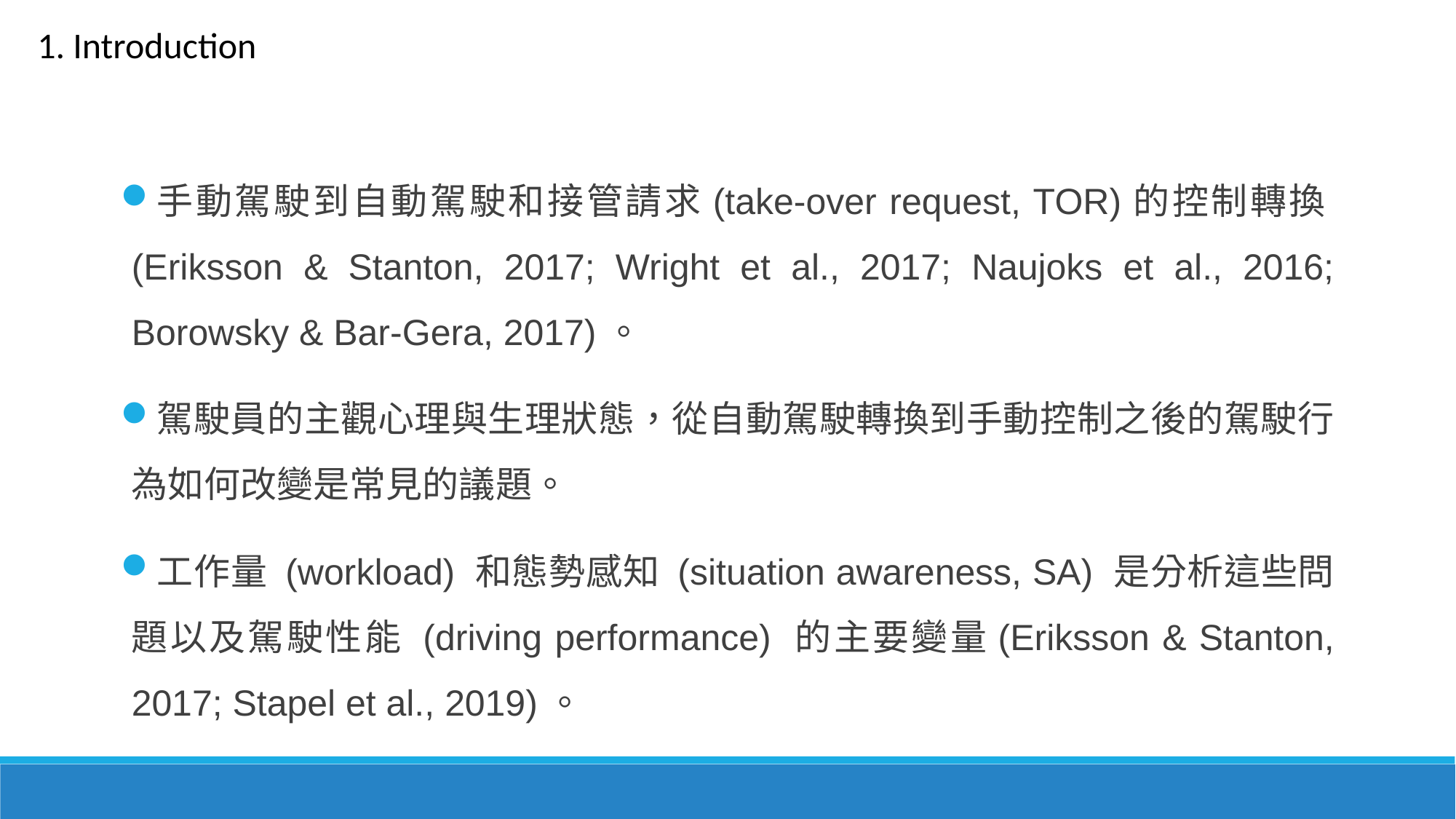

1. Introduction
手動駕駛到自動駕駛和接管請求(take-over request, TOR)的控制轉換(Eriksson & Stanton, 2017; Wright et al., 2017; Naujoks et al., 2016; Borowsky & Bar-Gera, 2017)。
駕駛員的主觀心理與生理狀態，從自動駕駛轉換到手動控制之後的駕駛行為如何改變是常見的議題。
工作量 (workload) 和態勢感知 (situation awareness, SA) 是分析這些問題以及駕駛性能 (driving performance) 的主要變量(Eriksson & Stanton, 2017; Stapel et al., 2019)。